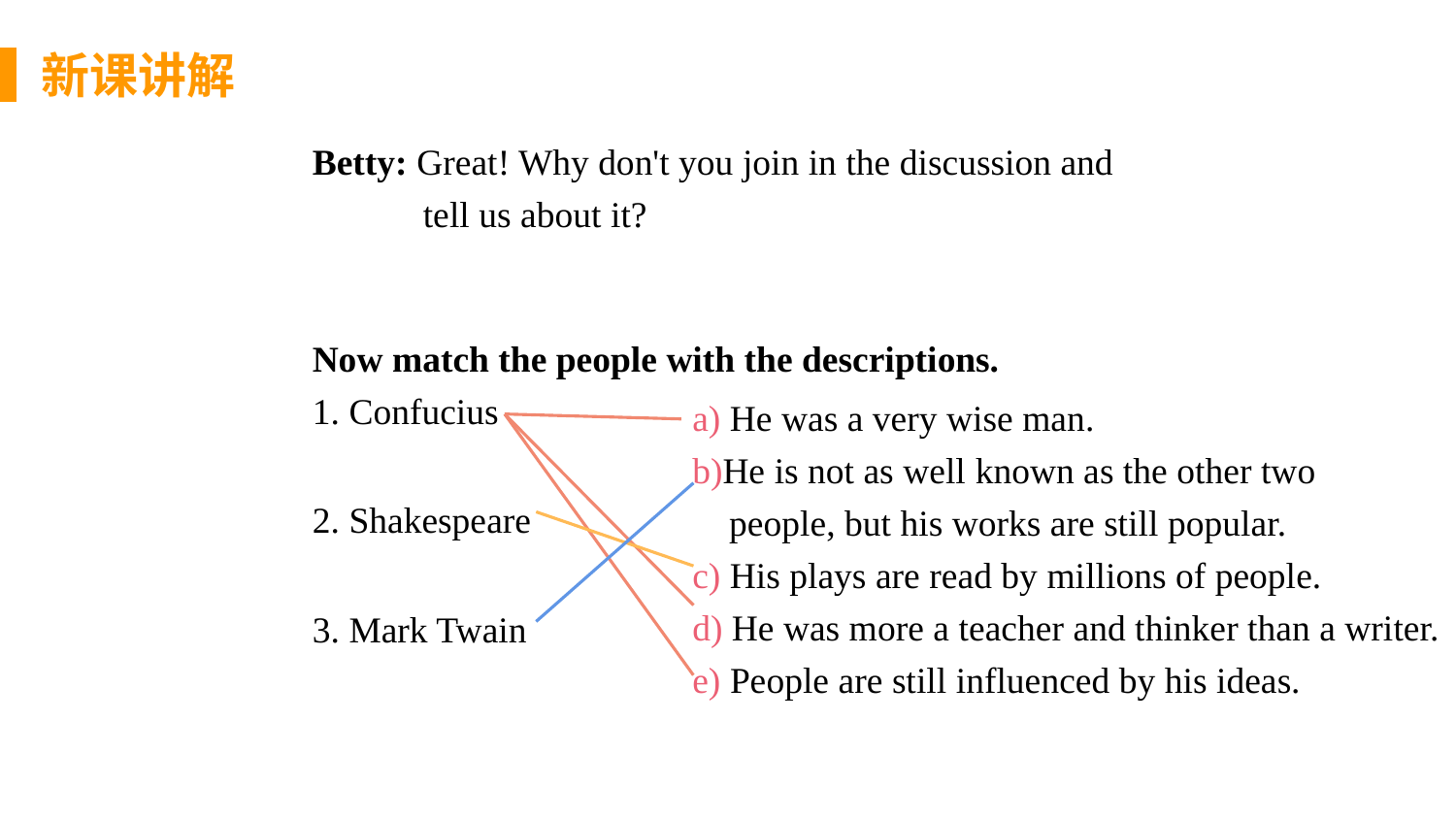

新课讲解

Betty: Great! Why don't you join in the discussion and
            tell us about it?

Now match the people with the descriptions.
1. Confucius
2. Shakespeare
3. Mark Twain
思 考
a) He was a very wise man.
b)He is not as well­ known as the other two
    people, but his works are still popular.
c) His plays are read by millions of people.
d) He was more a teacher and thinker than a writer.
e) People are still influenced by his ideas.